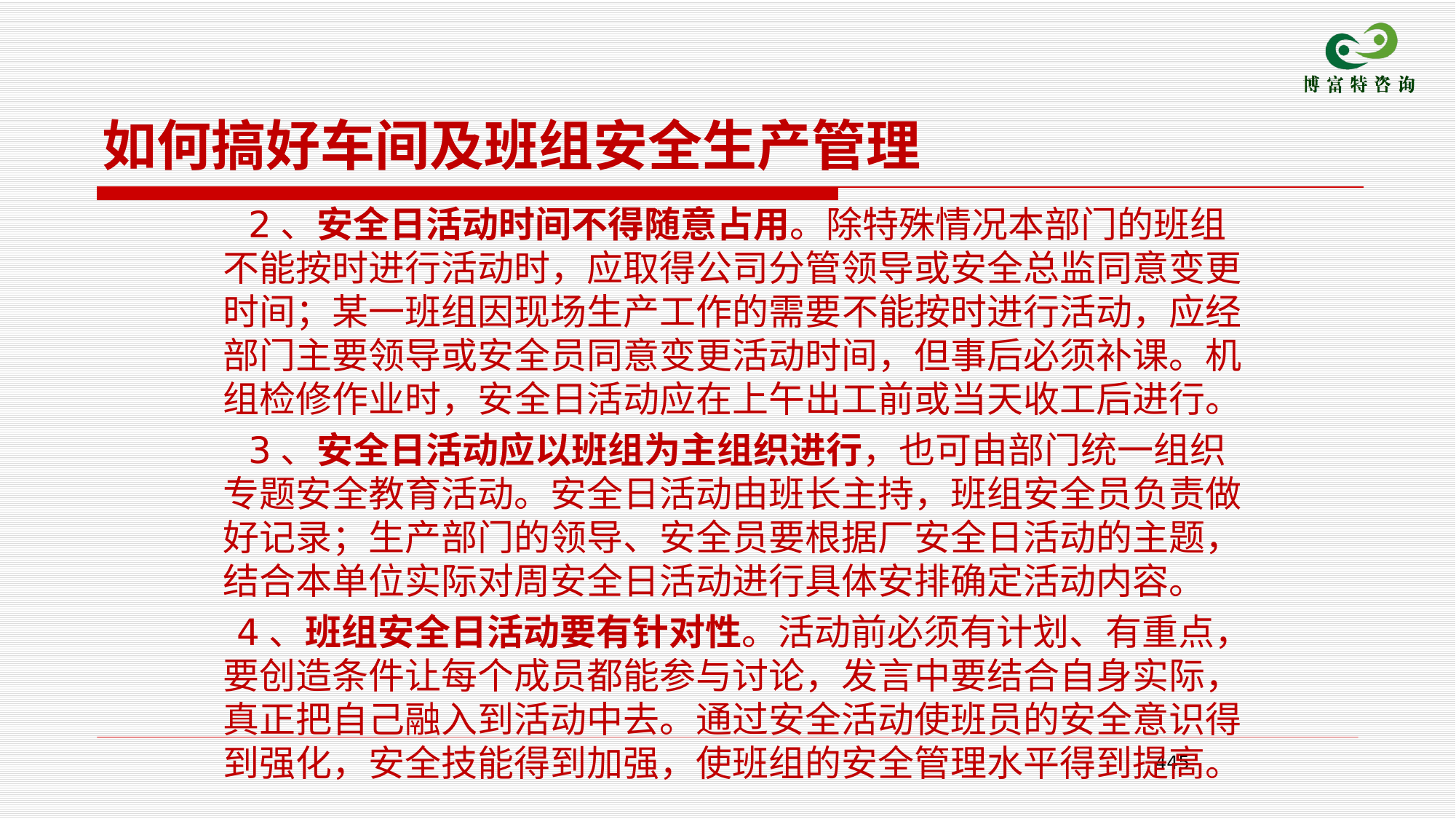

如何搞好车间及班组安全生产管理
       2、安全日活动时间不得随意占用。除特殊情况本部门的班组不能按时进行活动时，应取得公司分管领导或安全总监同意变更时间；某一班组因现场生产工作的需要不能按时进行活动，应经部门主要领导或安全员同意变更活动时间，但事后必须补课。机组检修作业时，安全日活动应在上午出工前或当天收工后进行。
       3、安全日活动应以班组为主组织进行，也可由部门统一组织专题安全教育活动。安全日活动由班长主持，班组安全员负责做好记录；生产部门的领导、安全员要根据厂安全日活动的主题，结合本单位实际对周安全日活动进行具体安排确定活动内容。
      4、班组安全日活动要有针对性。活动前必须有计划、有重点，要创造条件让每个成员都能参与讨论，发言中要结合自身实际，真正把自己融入到活动中去。通过安全活动使班员的安全意识得到强化，安全技能得到加强，使班组的安全管理水平得到提高。

445